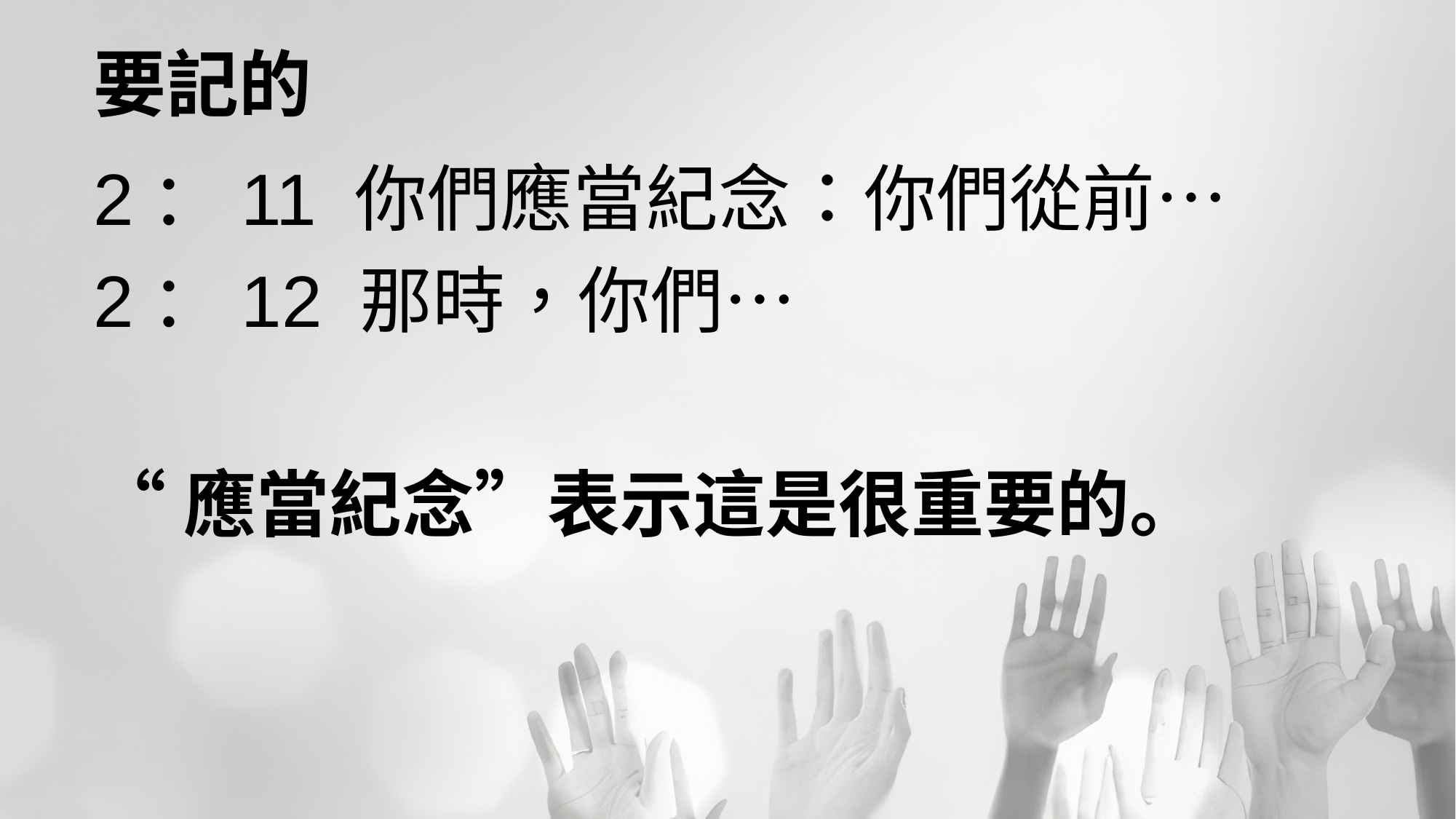

# 要記的
2：11 你們應當紀念：你們從前…
2：12 那時，你們…

“應當紀念”表示這是很重要的。